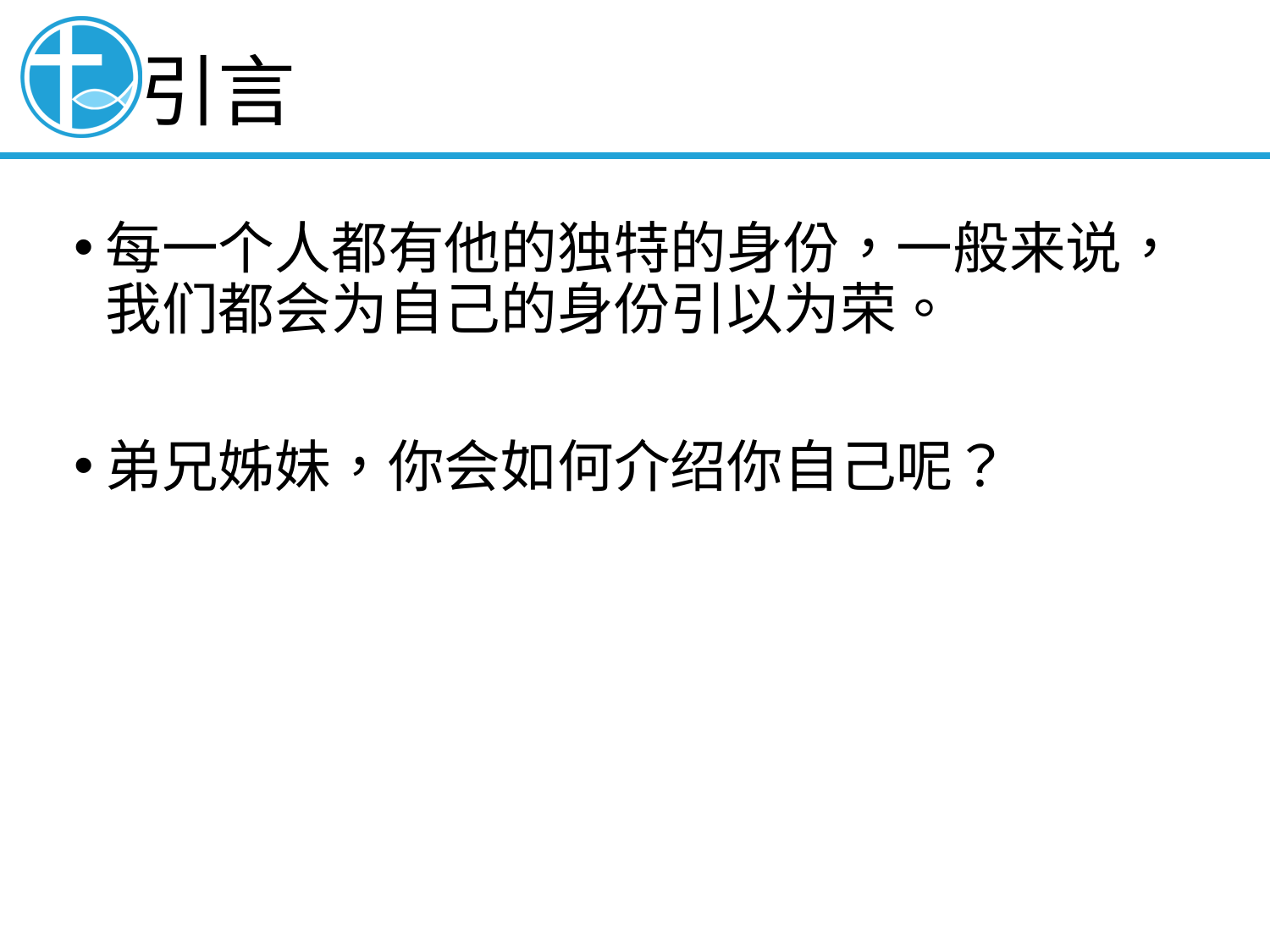

# 引言
每一个人都有他的独特的身份，一般来说，我们都会为自己的身份引以为荣。

弟兄姊妹，你会如何介绍你自己呢？